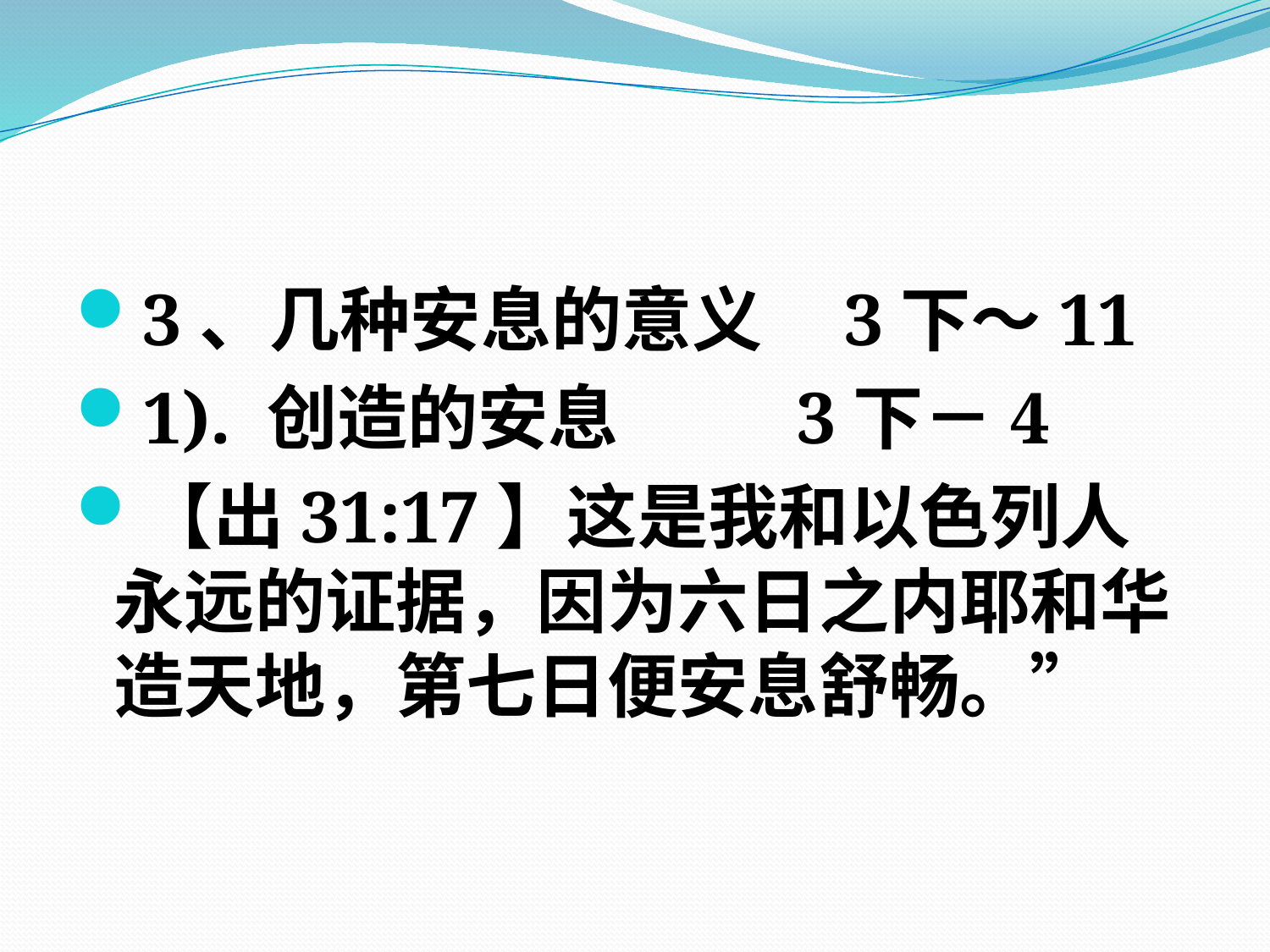

#
3、几种安息的意义    3下～11
1). 创造的安息          3下－4
【出31:17】这是我和以色列人永远的证据，因为六日之内耶和华造天地，第七日便安息舒畅。”

6